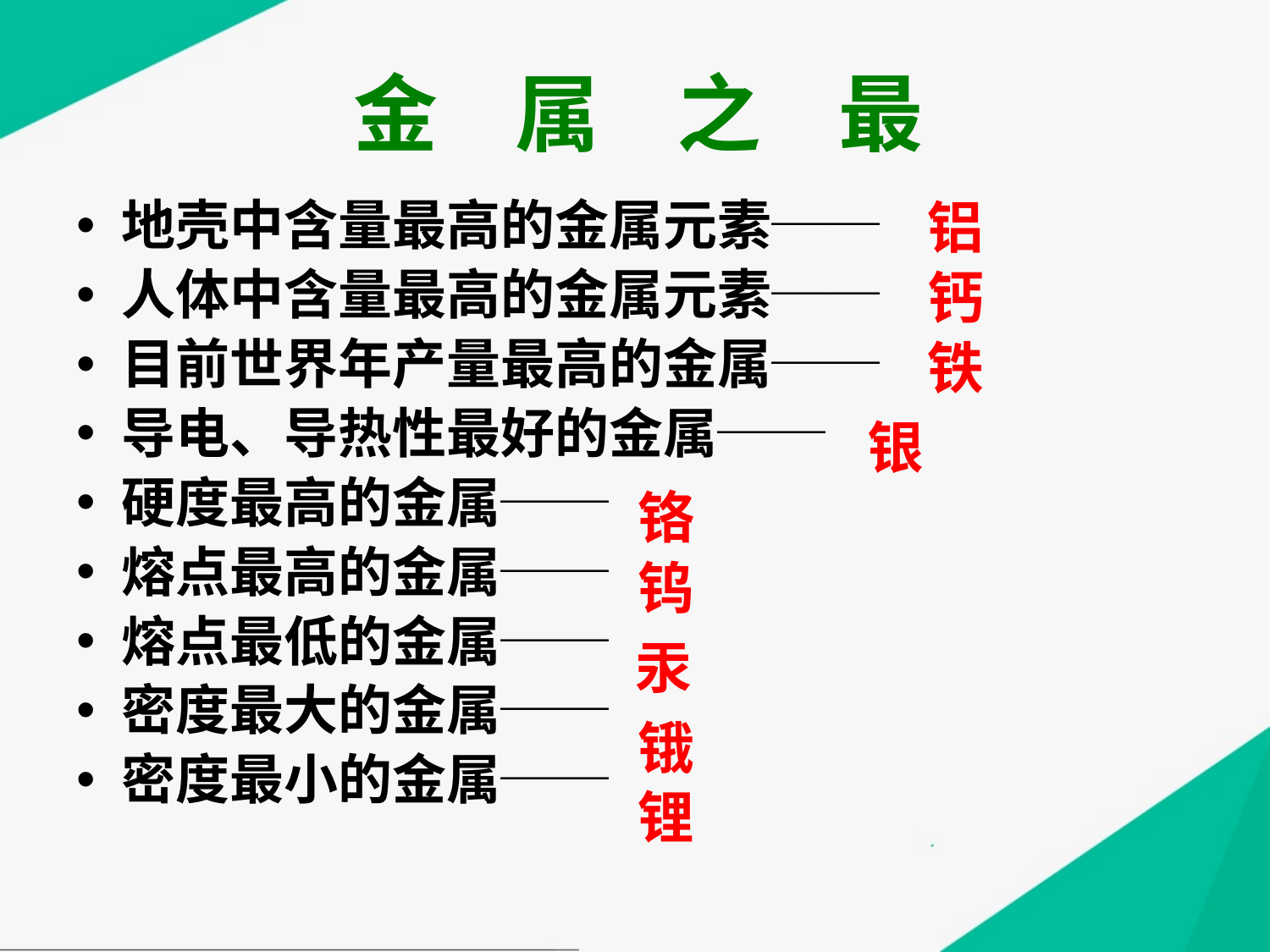

# 金    属    之    最
铝
地壳中含量最高的金属元素──
人体中含量最高的金属元素──
目前世界年产量最高的金属──
导电、导热性最好的金属──
硬度最高的金属──
熔点最高的金属──
熔点最低的金属──
密度最大的金属──
密度最小的金属──
钙
铁
银
铬
钨
汞
锇
锂